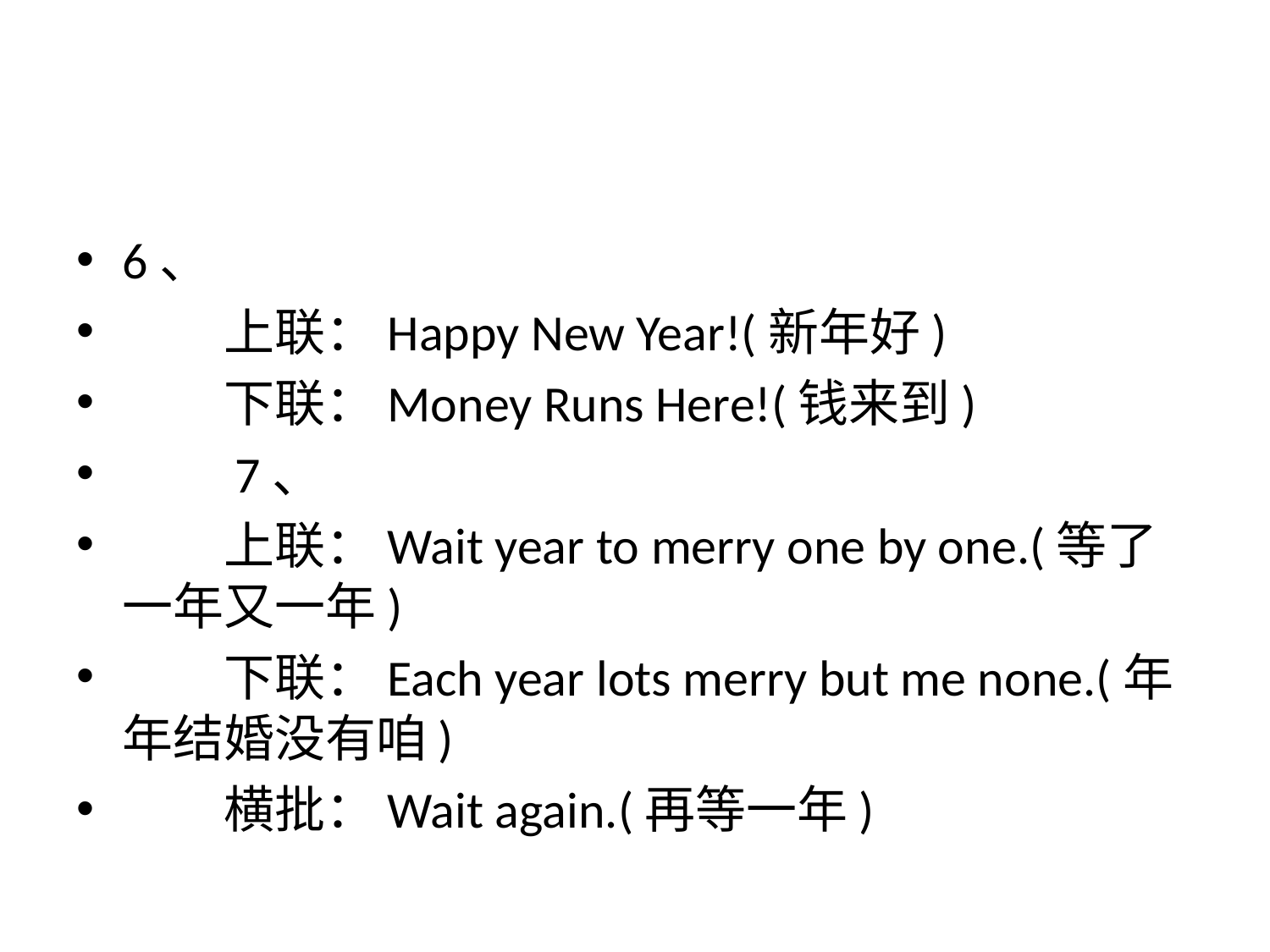

#
6、
　　上联：Happy New Year!(新年好)
　　下联：Money Runs Here!(钱来到)
　　7、
　　上联：Wait year to merry one by one.(等了一年又一年)
　　下联：Each year lots merry but me none.(年年结婚没有咱)
　　横批：Wait again.(再等一年)